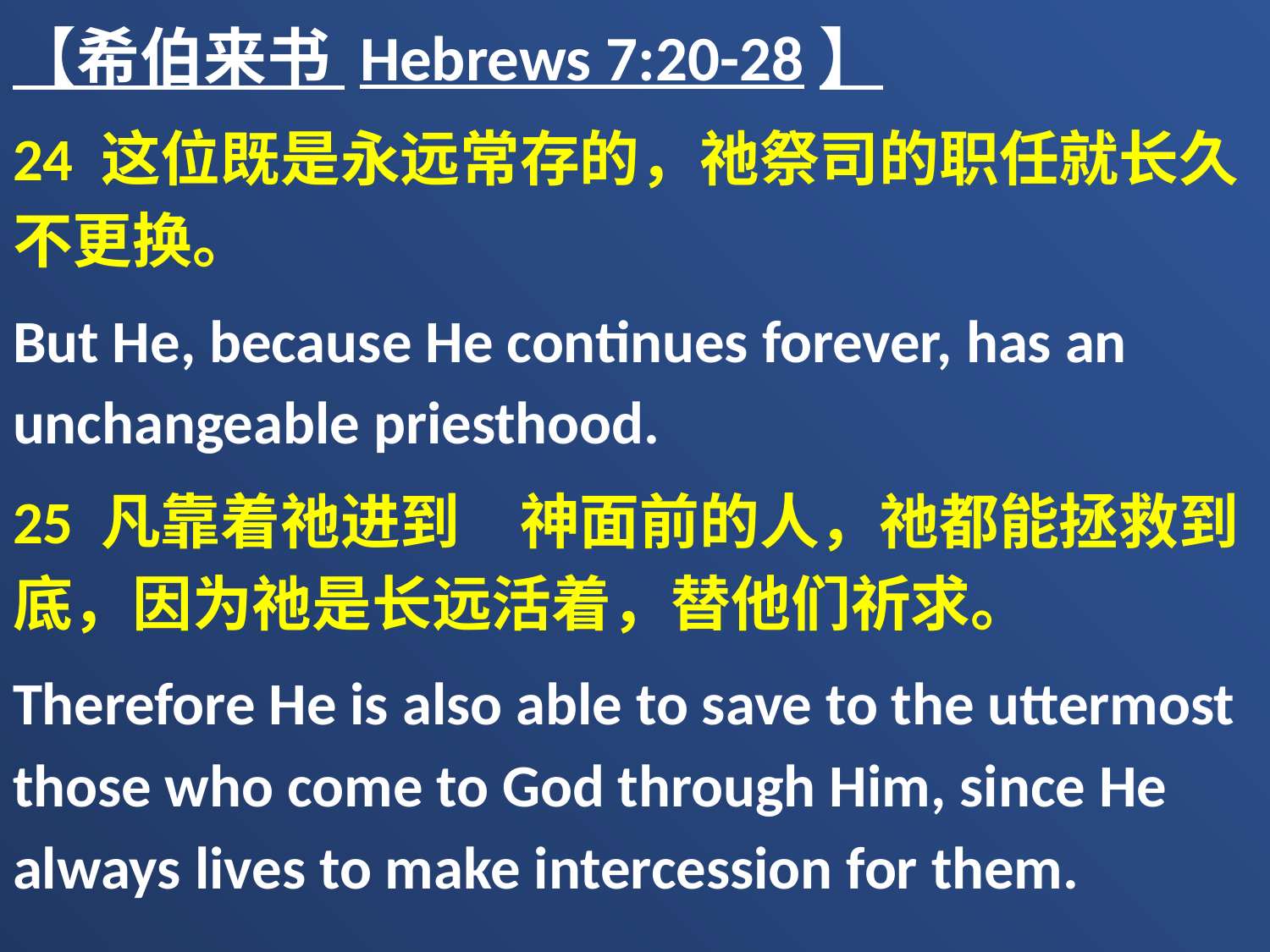

【希伯来书 Hebrews 7:20-28】
24 这位既是永远常存的，祂祭司的职任就长久不更换。
But He, because He continues forever, has an unchangeable priesthood.
25 凡靠着祂进到　神面前的人，祂都能拯救到底，因为祂是长远活着，替他们祈求。
Therefore He is also able to save to the uttermost those who come to God through Him, since He always lives to make intercession for them.